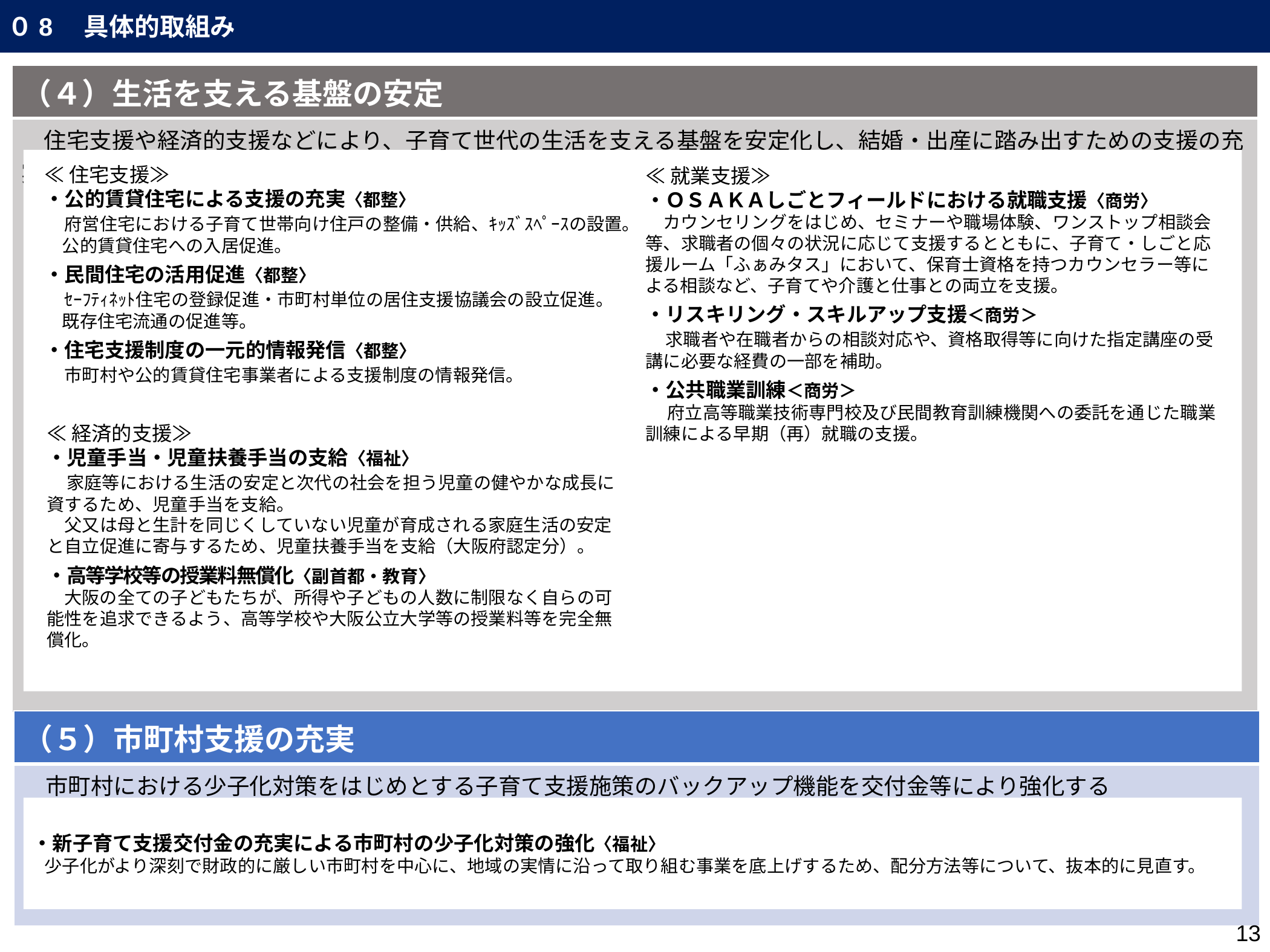

０8　具体的取組み
| （４）生活を支える基盤の安定 |
| --- |
| 住宅支援や経済的支援などにより、子育て世代の生活を支える基盤を安定化し、結婚・出産に踏み出すための支援の充実を図る |

≪住宅支援≫
・公的賃貸住宅による支援の充実〈都整〉
　府営住宅における子育て世帯向け住戸の整備・供給、ｷｯｽﾞｽﾍﾟｰｽの設置。
　公的賃貸住宅への入居促進。

・民間住宅の活用促進〈都整〉
　ｾｰﾌﾃｨﾈｯﾄ住宅の登録促進・市町村単位の居住支援協議会の設立促進。
　既存住宅流通の促進等。

・住宅支援制度の一元的情報発信〈都整〉
　市町村や公的賃貸住宅事業者による支援制度の情報発信。
≪就業支援≫
・ＯＳＡＫＡしごとフィールドにおける就職支援〈商労〉
　カウンセリングをはじめ、セミナーや職場体験、ワンストップ相談会等、求職者の個々の状況に応じて支援するとともに、子育て・しごと応援ルーム「ふぁみタス」において、保育士資格を持つカウンセラー等による相談など、子育てや介護と仕事との両立を支援。

・リスキリング・スキルアップ支援＜商労＞
　求職者や在職者からの相談対応や、資格取得等に向けた指定講座の受講に必要な経費の一部を補助。

・公共職業訓練＜商労＞
　 府立高等職業技術専門校及び民間教育訓練機関への委託を通じた職業訓練による早期（再）就職の支援。
≪経済的支援≫
・児童手当・児童扶養手当の支給〈福祉〉
　家庭等における生活の安定と次代の社会を担う児童の健やかな成長に資するため、児童手当を支給。
　父又は母と生計を同じくしていない児童が育成される家庭生活の安定と自立促進に寄与するため、児童扶養手当を支給（大阪府認定分）。

・高等学校等の授業料無償化〈副首都・教育〉
　大阪の全ての子どもたちが、所得や子どもの人数に制限なく自らの可能性を追求できるよう、高等学校や大阪公立大学等の授業料等を完全無償化。

| （５）市町村支援の充実 |
| --- |
| 市町村における少子化対策をはじめとする子育て支援施策のバックアップ機能を交付金等により強化する |
・新子育て支援交付金の充実による市町村の少子化対策の強化〈福祉〉
  少子化がより深刻で財政的に厳しい市町村を中心に、地域の実情に沿って取り組む事業を底上げするため、配分方法等について、抜本的に見直す。
13